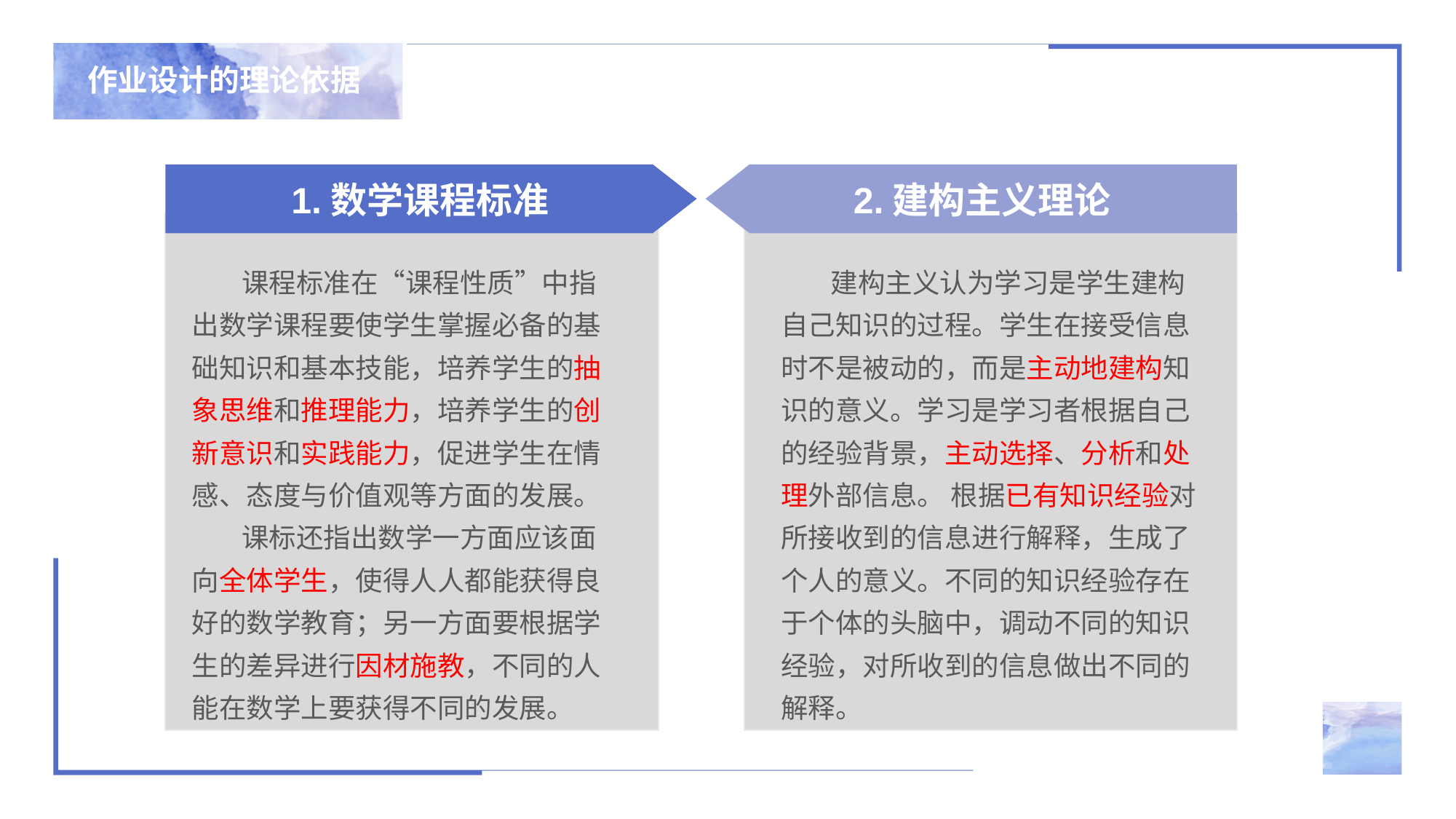

作业设计的理论依据

1.数学课程标准
2.建构主义理论

       课程标准在“课程性质”中指出数学课程要使学生掌握必备的基础知识和基本技能，培养学生的抽象思维和推理能力，培养学生的创新意识和实践能力，促进学生在情感、态度与价值观等方面的发展。
       课标还指出数学一方面应该面向全体学生，使得人人都能获得良好的数学教育；另一方面要根据学生的差异进行因材施教，不同的人能在数学上要获得不同的发展。
       建构主义认为学习是学生建构自己知识的过程。学生在接受信息时不是被动的，而是主动地建构知识的意义。学习是学习者根据自己的经验背景，主动选择、分析和处理外部信息。 根据已有知识经验对所接收到的信息进行解释，生成了个人的意义。不同的知识经验存在于个体的头脑中，调动不同的知识经验，对所收到的信息做出不同的解释。